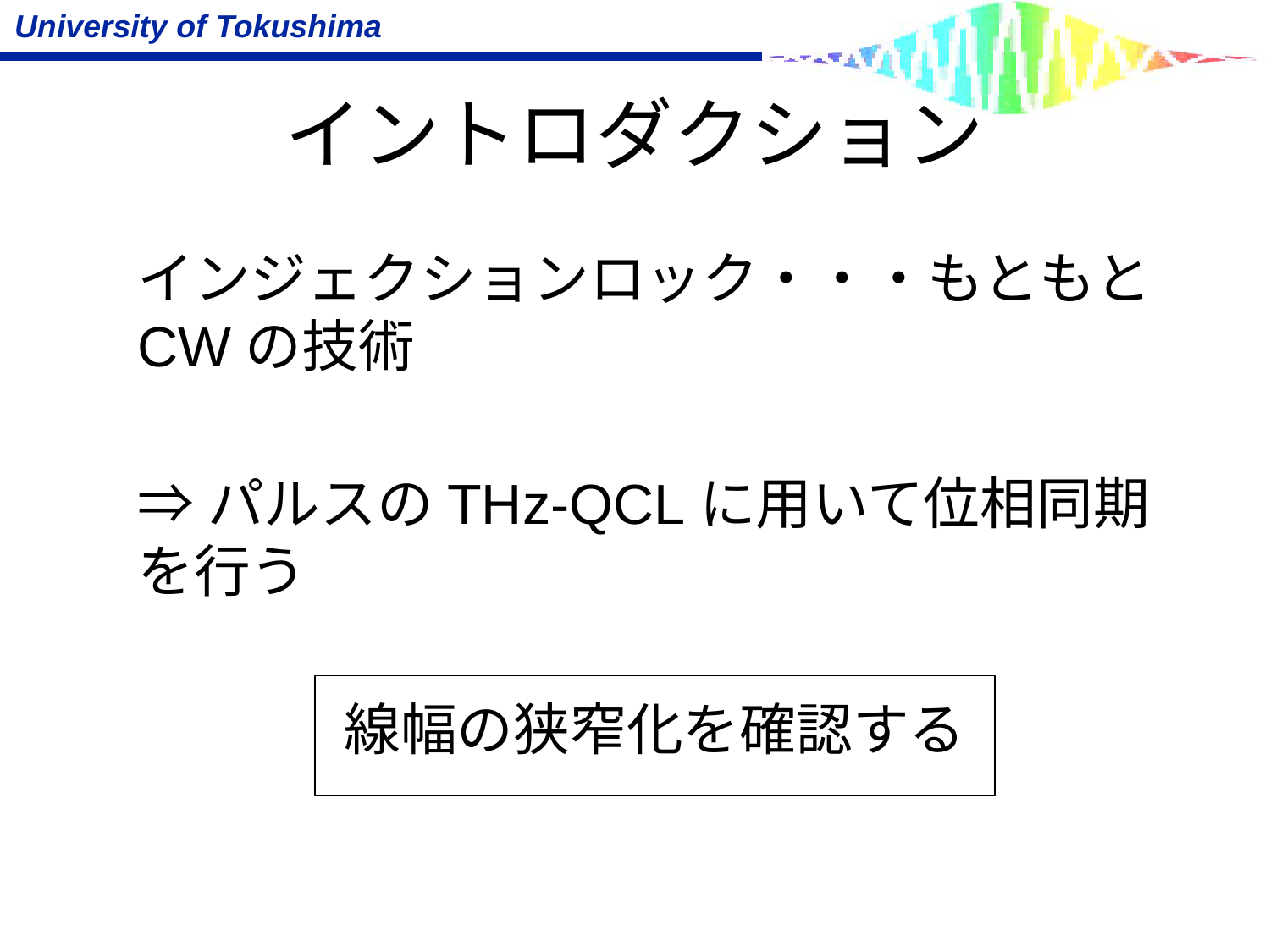

# イントロダクション
インジェクションロック・・・もともとCWの技術

⇒パルスのTHz-QCLに用いて位相同期を行う

線幅の狭窄化を確認する